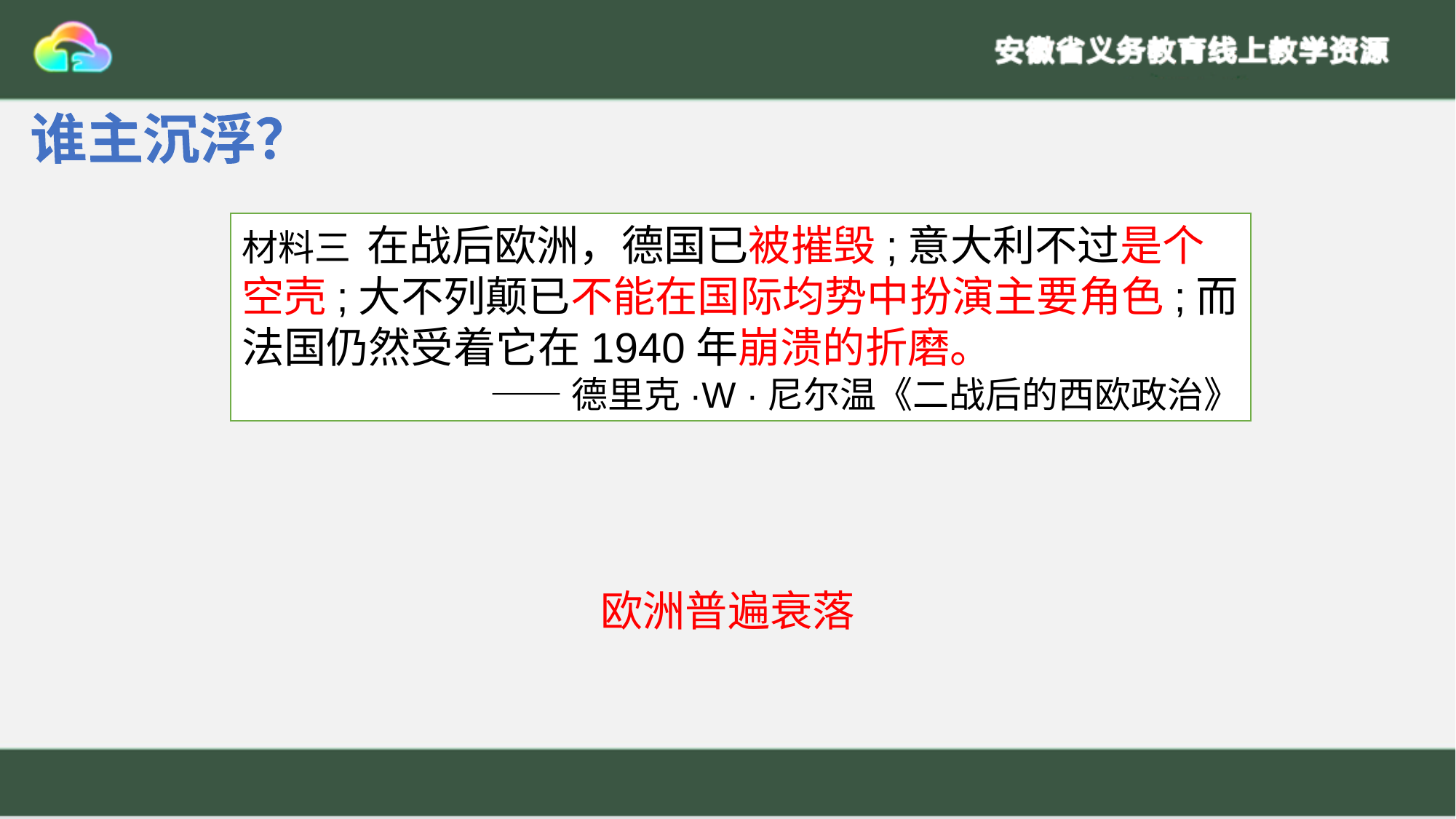

谁主沉浮？
材料三  在战后欧洲，德国已被摧毁;意大利不过是个空壳;大不列颠已不能在国际均势中扮演主要角色;而法国仍然受着它在1940年崩溃的折磨。
——德里克·W ·尼尔温《二战后的西欧政治》
欧洲普遍衰落